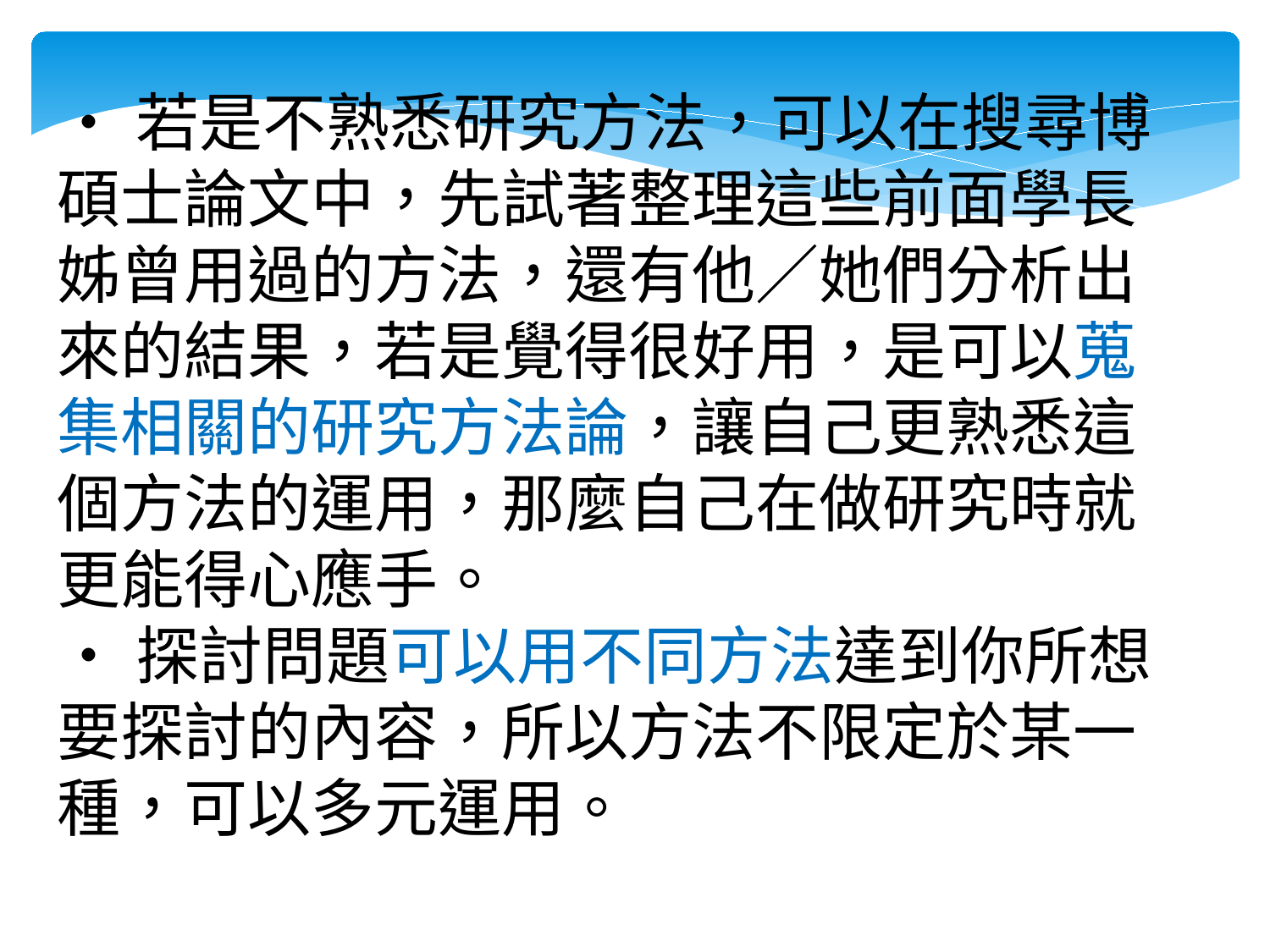

‧若是不熟悉研究方法，可以在搜尋博碩士論文中，先試著整理這些前面學長姊曾用過的方法，還有他／她們分析出來的結果，若是覺得很好用，是可以蒐集相關的研究方法論，讓自己更熟悉這個方法的運用，那麼自己在做研究時就更能得心應手。
‧探討問題可以用不同方法達到你所想要探討的內容，所以方法不限定於某一種，可以多元運用。